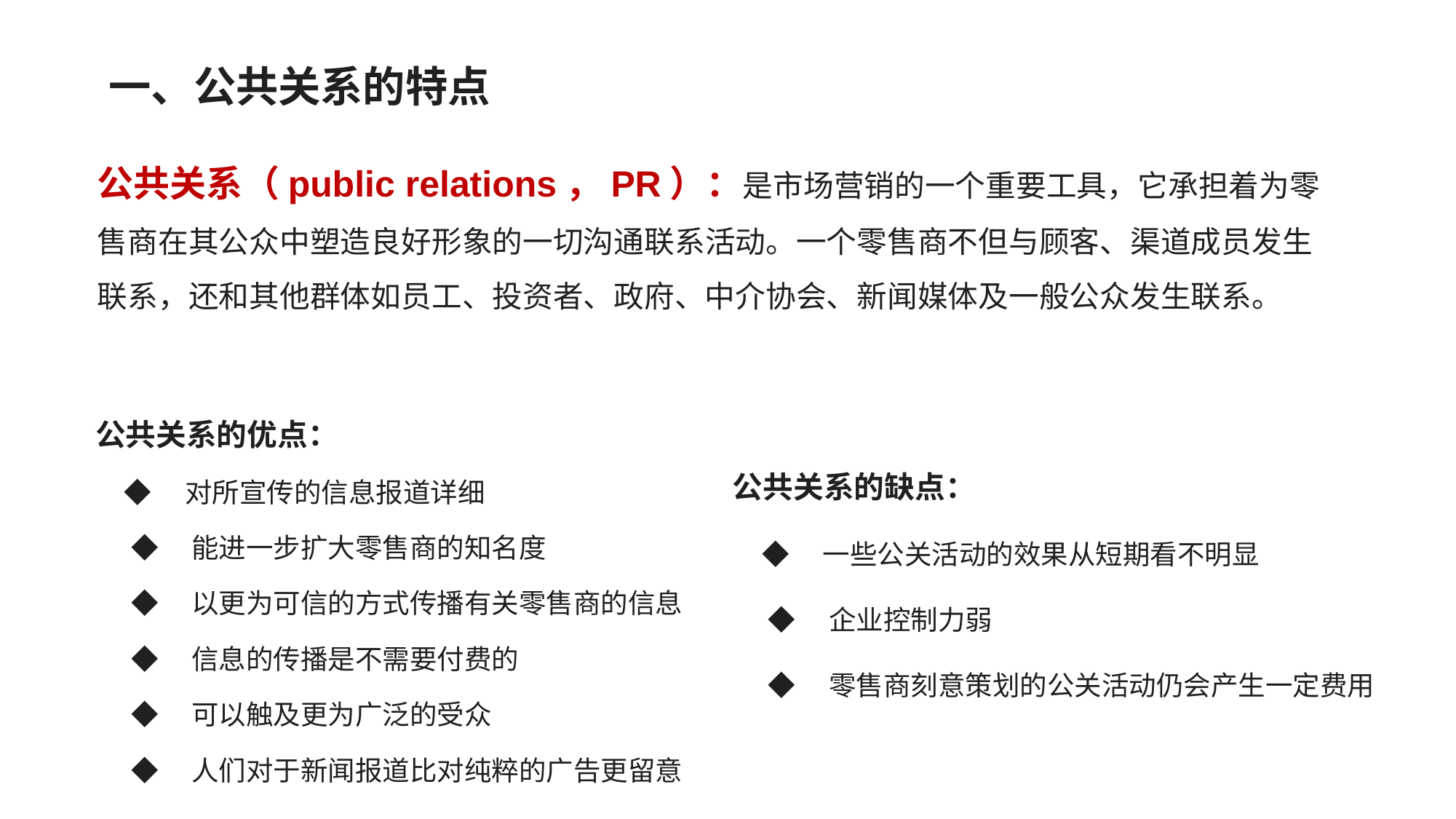

一、公共关系的特点
公共关系（public relations，PR）：是市场营销的一个重要工具，它承担着为零售商在其公众中塑造良好形象的一切沟通联系活动。一个零售商不但与顾客、渠道成员发生联系，还和其他群体如员工、投资者、政府、中介协会、新闻媒体及一般公众发生联系。
   公共关系的优点：
　　 ◆　 对所宣传的信息报道详细
　　 ◆ 　能进一步扩大零售商的知名度
　　 ◆ 　以更为可信的方式传播有关零售商的信息
　　 ◆ 　信息的传播是不需要付费的
　　 ◆ 　可以触及更为广泛的受众
　　 ◆ 　人们对于新闻报道比对纯粹的广告更留意
    公共关系的缺点：
　　 ◆ 　一些公关活动的效果从短期看不明显
　　  ◆ 　企业控制力弱
　　  ◆ 　零售商刻意策划的公关活动仍会产生一定费用